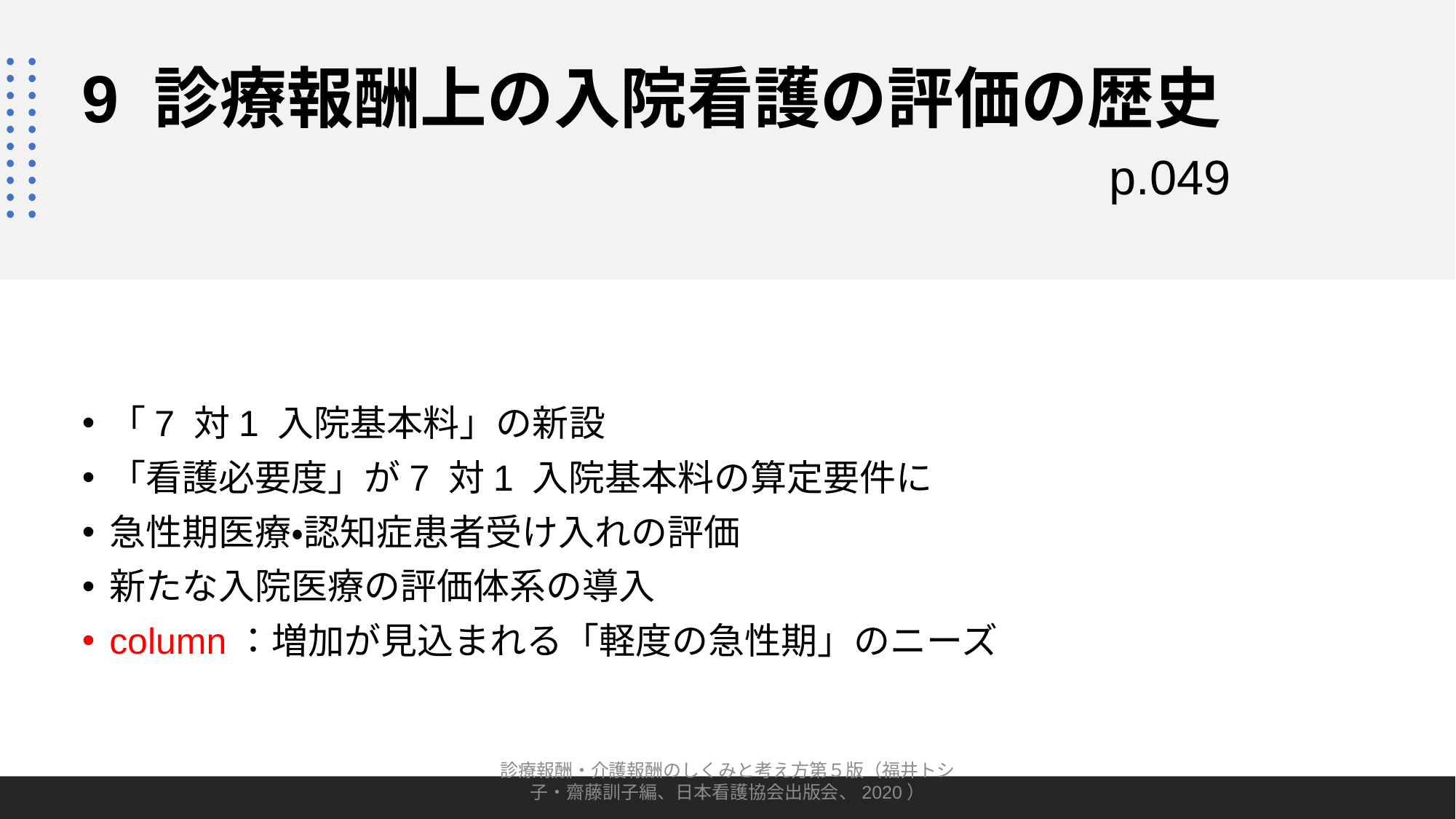

# 9 診療報酬上の入院看護の評価の歴史 p.049

「7 対1 入院基本料」の新設
「看護必要度」が7 対1 入院基本料の算定要件に
急性期医療・認知症患者受け入れの評価
新たな入院医療の評価体系の導入
column：増加が見込まれる「軽度の急性期」のニーズ
診療報酬・介護報酬のしくみと考え方第５版（福井トシ子・齋藤訓子編、日本看護協会出版会、2020）